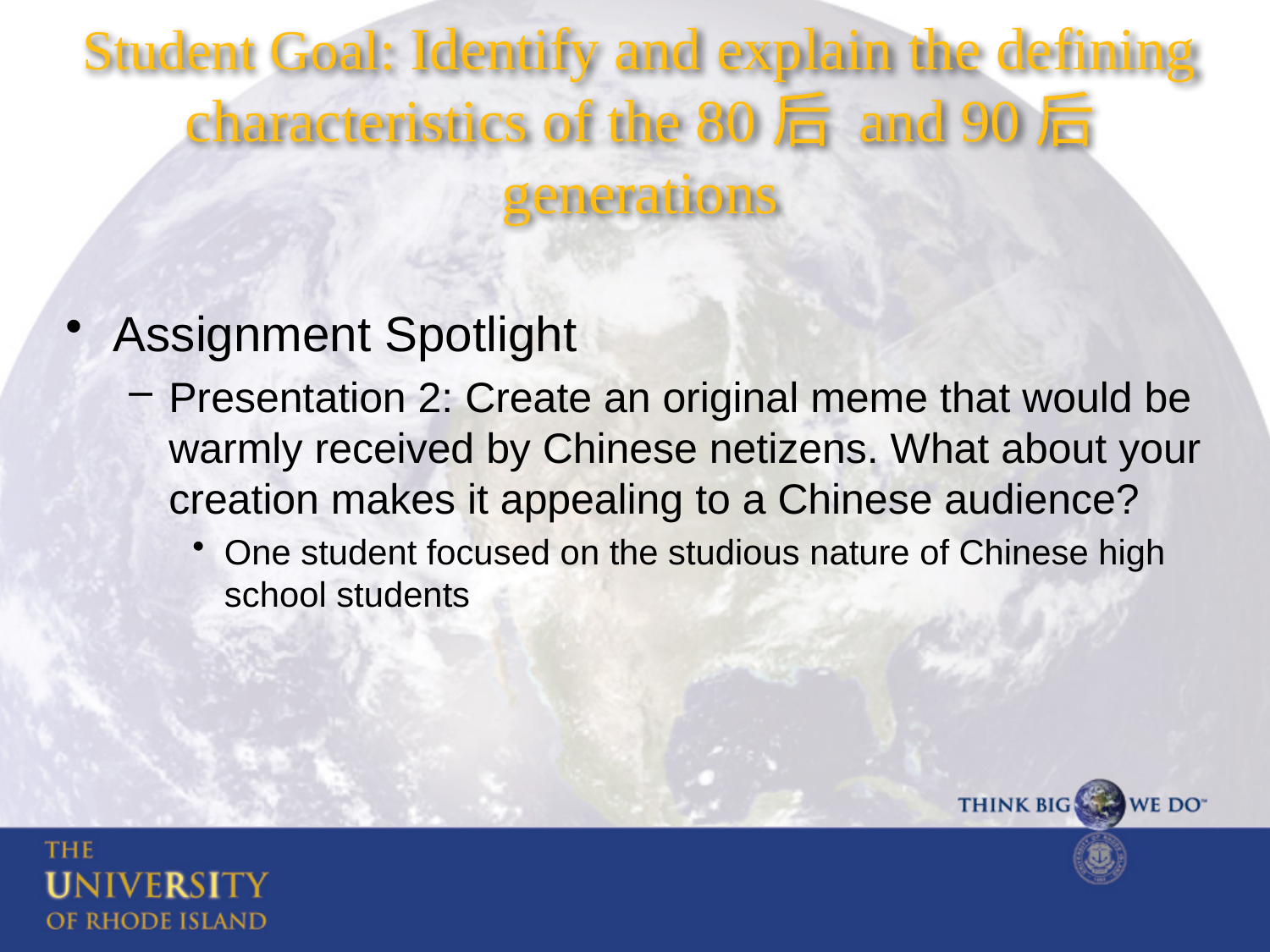

# Student Goal: Identify and explain the defining characteristics of the 80后 and 90后 generations
Assignment Spotlight
Presentation 2: Create an original meme that would be warmly received by Chinese netizens. What about your creation makes it appealing to a Chinese audience?
One student focused on the studious nature of Chinese high school students